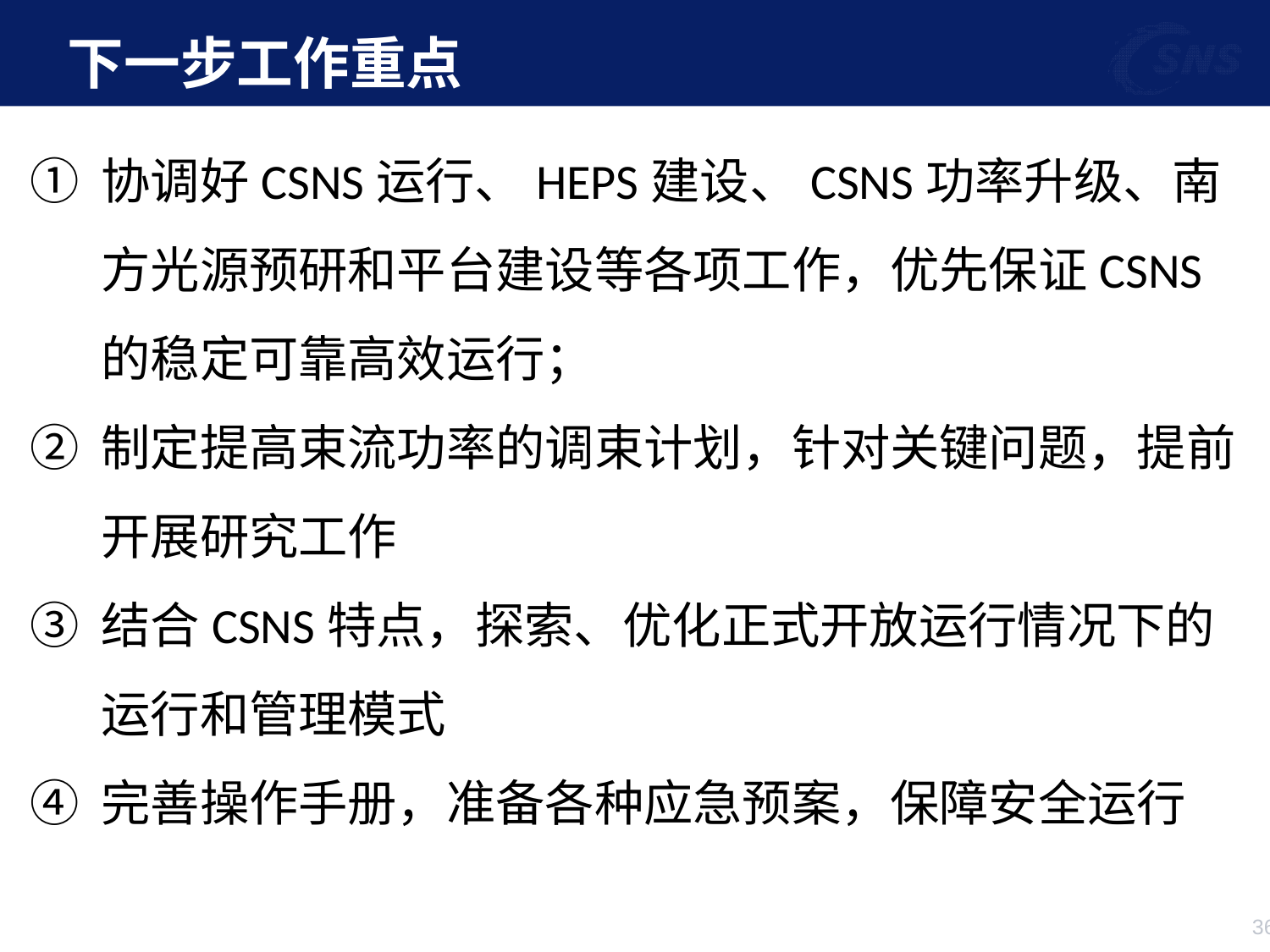

# 下一步工作重点
协调好CSNS运行、HEPS建设、CSNS功率升级、南方光源预研和平台建设等各项工作，优先保证CSNS的稳定可靠高效运行；
制定提高束流功率的调束计划，针对关键问题，提前开展研究工作
结合CSNS特点，探索、优化正式开放运行情况下的运行和管理模式
完善操作手册，准备各种应急预案，保障安全运行